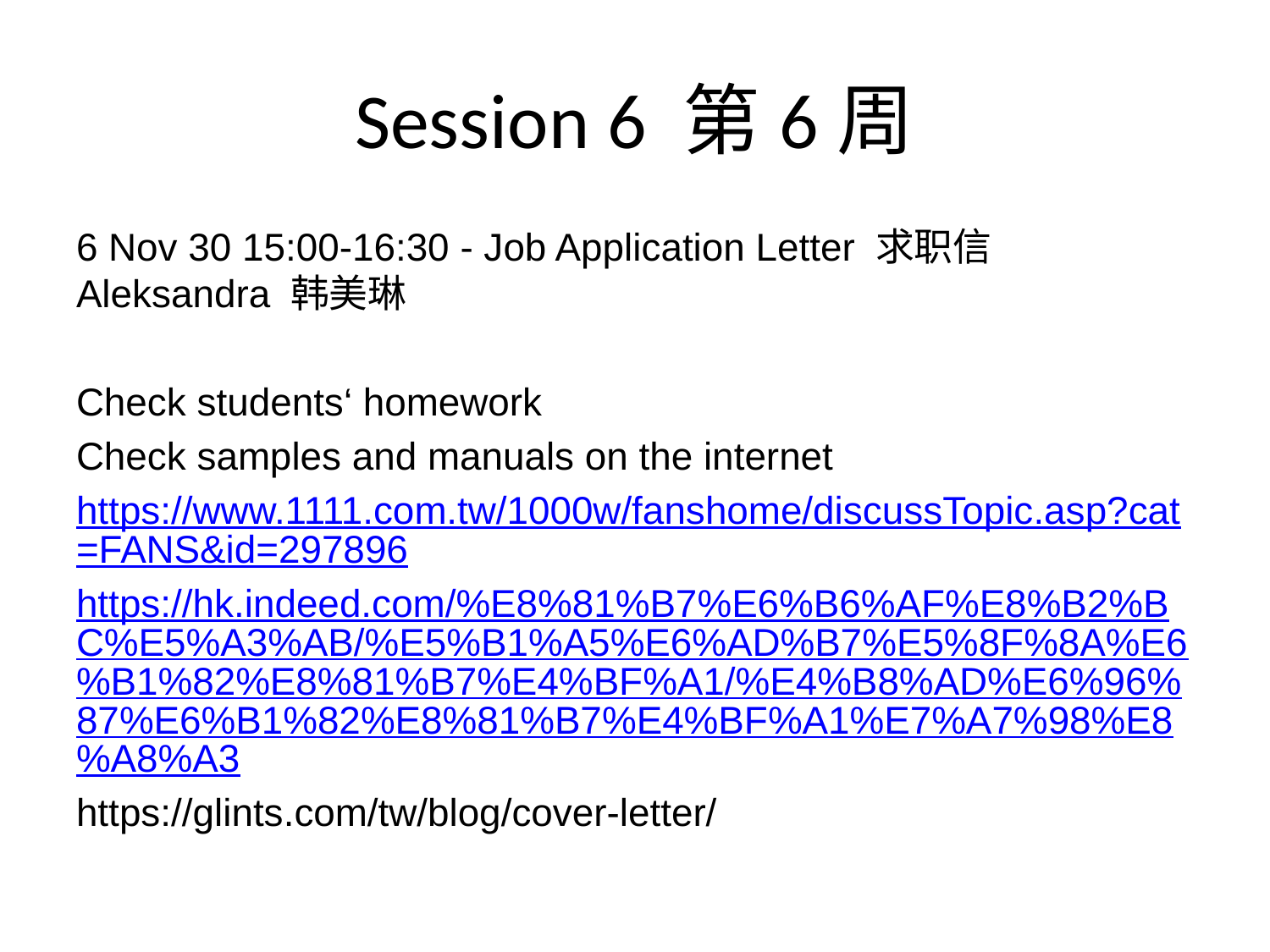

# Session 6 第6周
6 Nov 30 15:00-16:30 - Job Application Letter 求职信 Aleksandra 韩美琳

Check students‘ homework
Check samples and manuals on the internet
https://www.1111.com.tw/1000w/fanshome/discussTopic.asp?cat=FANS&id=297896
https://hk.indeed.com/%E8%81%B7%E6%B6%AF%E8%B2%BC%E5%A3%AB/%E5%B1%A5%E6%AD%B7%E5%8F%8A%E6%B1%82%E8%81%B7%E4%BF%A1/%E4%B8%AD%E6%96%87%E6%B1%82%E8%81%B7%E4%BF%A1%E7%A7%98%E8%A8%A3
https://glints.com/tw/blog/cover-letter/